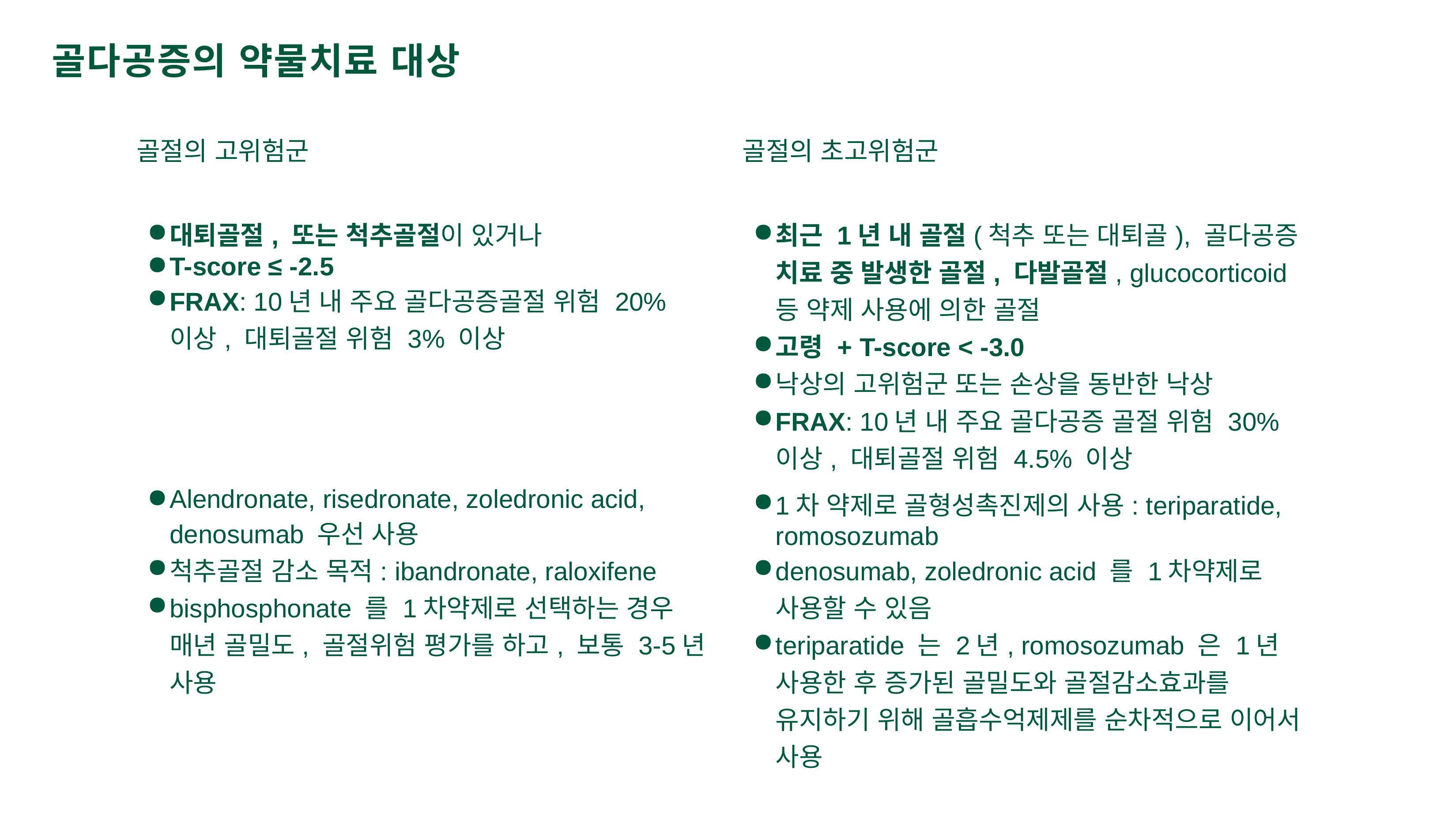

골다공증의 약물치료 대상
| 골절의 고위험군 | 골절의 초고위험군 |
| --- | --- |
| 대퇴골절, 또는 척추골절이 있거나 T-score ≤ -2.5 FRAX: 10년 내 주요 골다공증골절 위험 20% 이상, 대퇴골절 위험 3% 이상 | 최근 1년 내 골절(척추 또는 대퇴골), 골다공증 치료 중 발생한 골절, 다발골절, glucocorticoid 등 약제 사용에 의한 골절 고령 + T-score < -3.0 낙상의 고위험군 또는 손상을 동반한 낙상 FRAX: 10년 내 주요 골다공증 골절 위험 30% 이상, 대퇴골절 위험 4.5% 이상 |
| Alendronate, risedronate, zoledronic acid, denosumab 우선 사용 척추골절 감소 목적: ibandronate, raloxifene bisphosphonate 를 1차약제로 선택하는 경우 매년 골밀도, 골절위험 평가를 하고, 보통 3-5년 사용 | 1차 약제로 골형성촉진제의 사용: teriparatide, romosozumab denosumab, zoledronic acid 를 1차약제로 사용할 수 있음 teriparatide 는 2년, romosozumab 은 1년 사용한 후 증가된 골밀도와 골절감소효과를 유지하기 위해 골흡수억제제를 순차적으로 이어서 사용 |